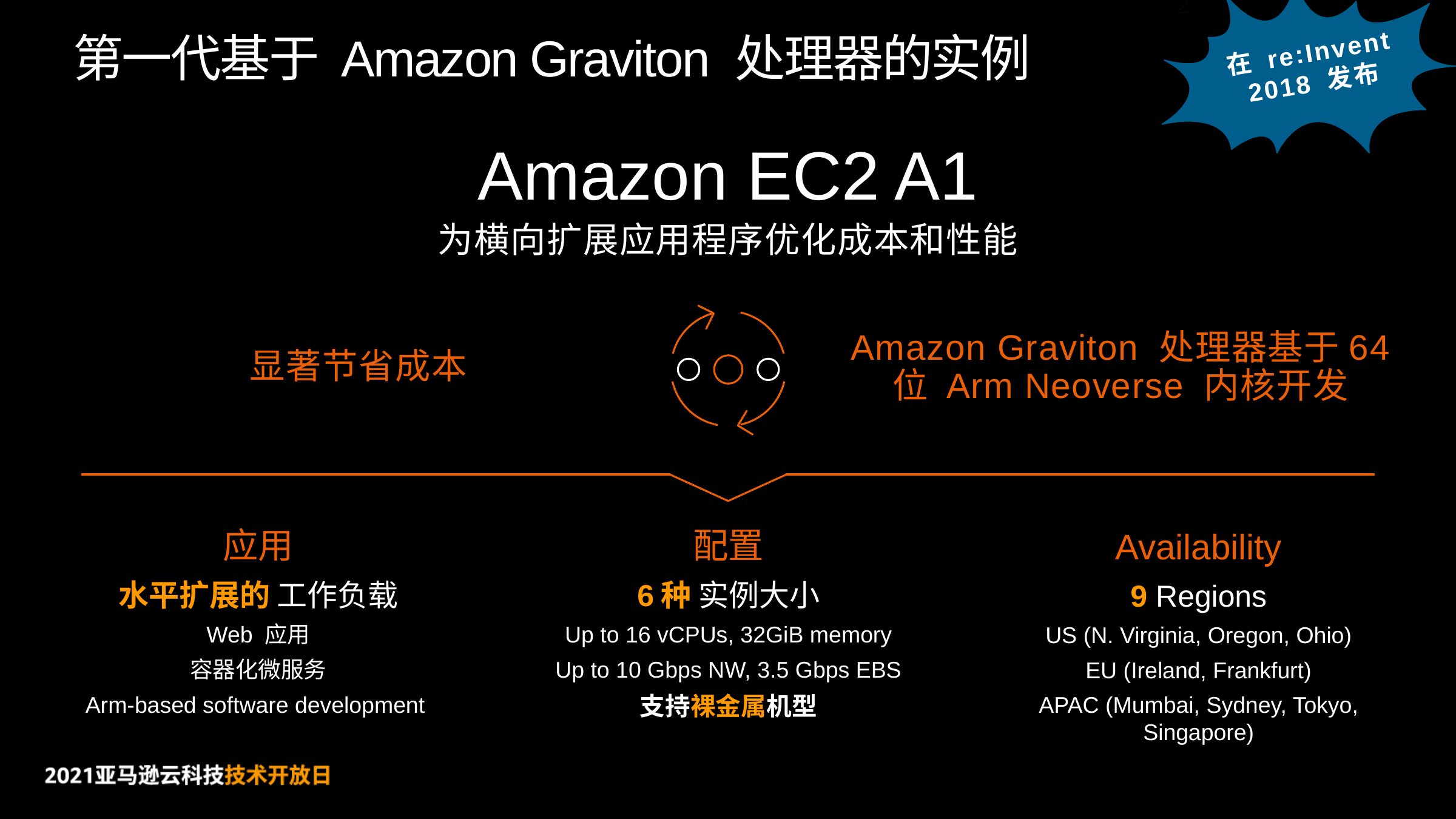

2
在 re:Invent 2018 发布
# 第一代基于 Amazon Graviton 处理器的实例
Amazon EC2 A1
为横向扩展应用程序优化成本和性能

Amazon Graviton 处理器基于64位 Arm Neoverse 内核开发
显著节省成本
应用
水平扩展的 工作负载
Web 应用
容器化微服务
Arm-based software development
配置
6种 实例大小
Up to 16 vCPUs, 32GiB memory
Up to 10 Gbps NW, 3.5 Gbps EBS
支持裸金属机型
Availability
9 Regions
US (N. Virginia, Oregon, Ohio)
EU (Ireland, Frankfurt)
APAC (Mumbai, Sydney, Tokyo, Singapore)